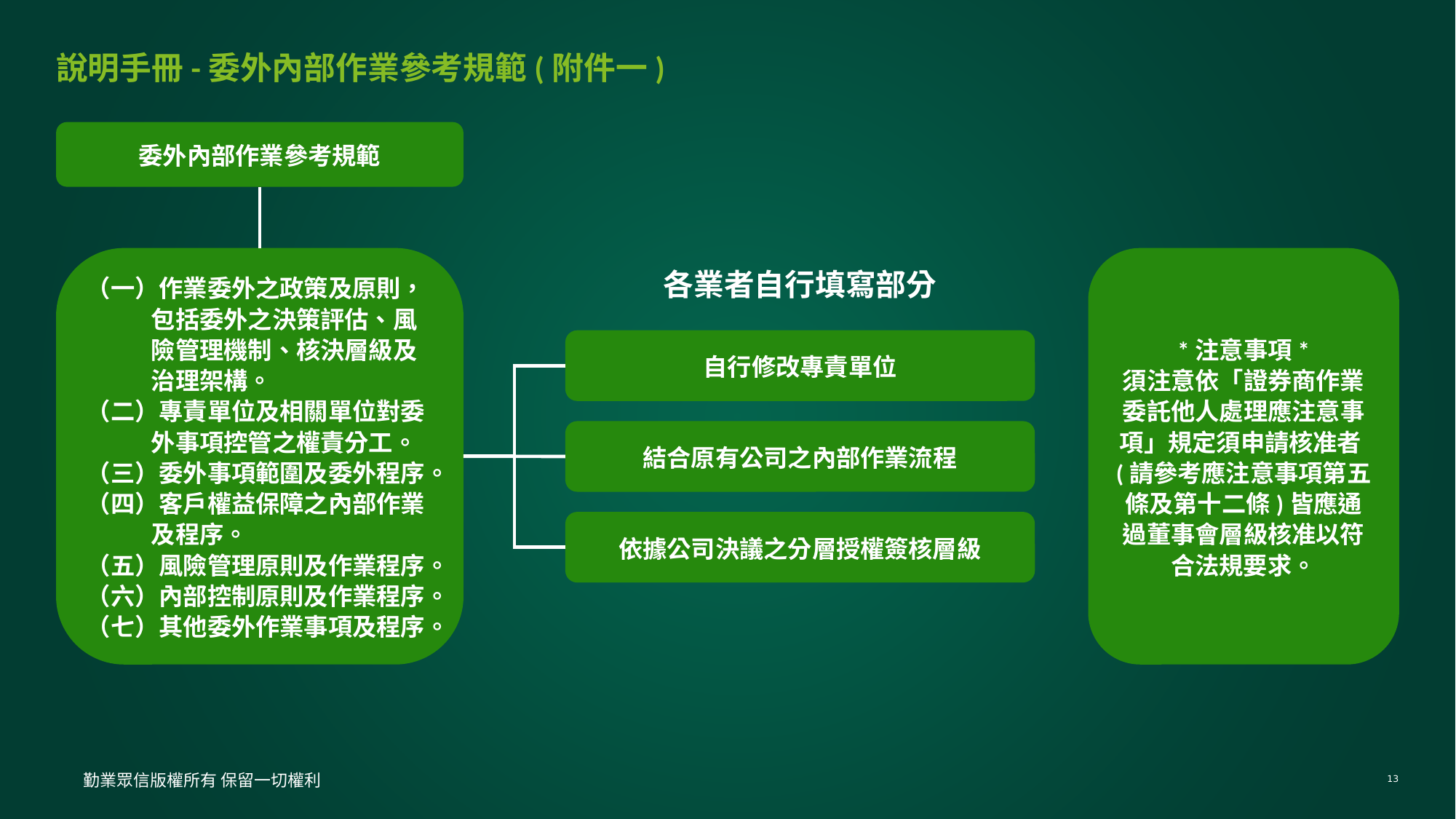

# 說明手冊-委外內部作業參考規範(附件一)
委外內部作業參考規範
*注意事項*
須注意依「證券商作業委託他人處理應注意事項」規定須申請核准者(請參考應注意事項第五條及第十二條)皆應通過董事會層級核准以符合法規要求。
（一）作業委外之政策及原則，包括委外之決策評估、風險管理機制、核決層級及治理架構。
（二）專責單位及相關單位對委外事項控管之權責分工。
（三）委外事項範圍及委外程序。
（四）客戶權益保障之內部作業及程序。
（五）風險管理原則及作業程序。
（六）內部控制原則及作業程序。
（七）其他委外作業事項及程序。
各業者自行填寫部分
自行修改專責單位
結合原有公司之內部作業流程
依據公司決議之分層授權簽核層級